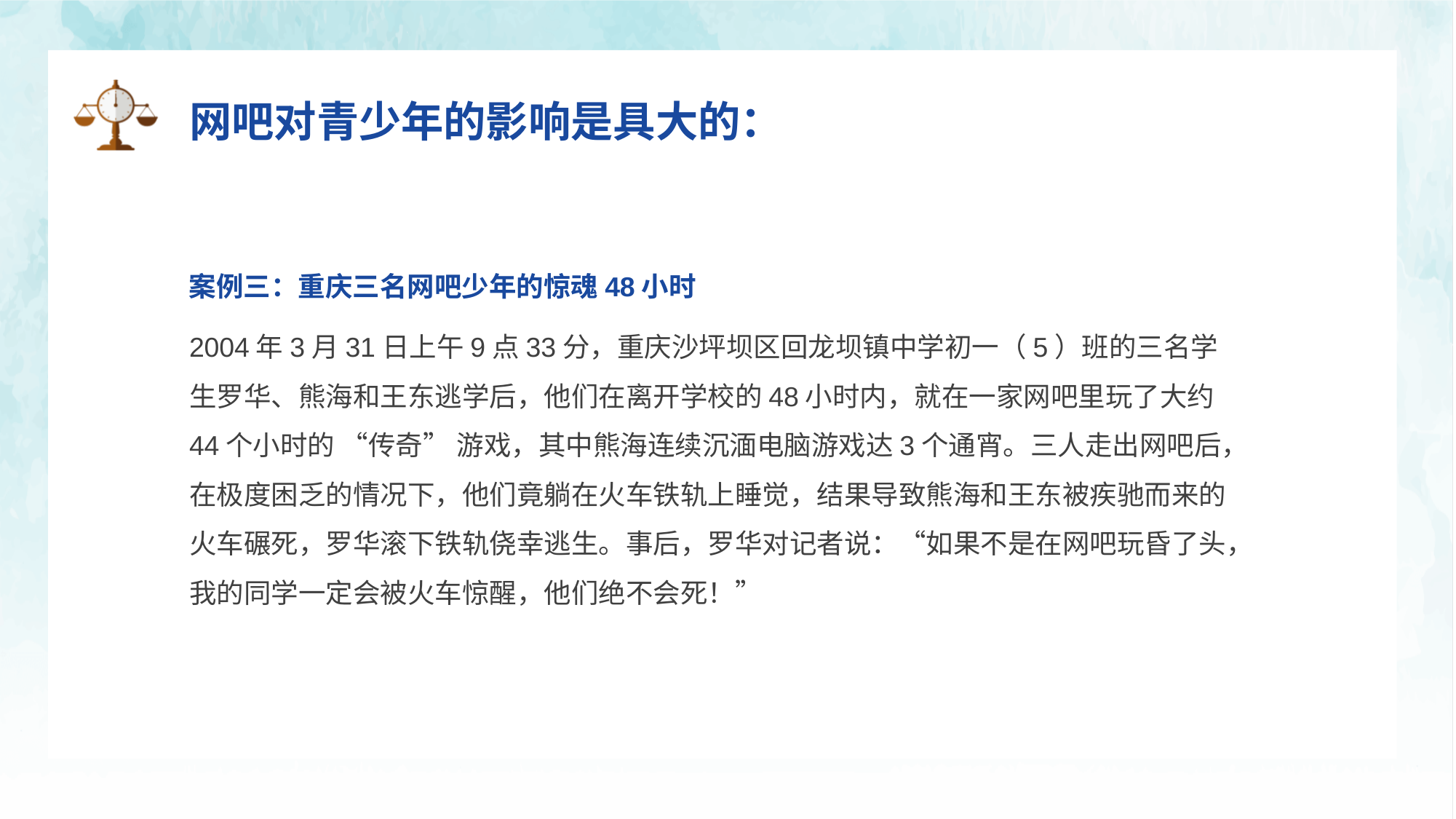

网吧对青少年的影响是具大的：
案例三：重庆三名网吧少年的惊魂48小时
2004年3月31日上午9点33分，重庆沙坪坝区回龙坝镇中学初一（5）班的三名学生罗华、熊海和王东逃学后，他们在离开学校的48小时内，就在一家网吧里玩了大约44个小时的 “传奇” 游戏，其中熊海连续沉湎电脑游戏达3个通宵。三人走出网吧后，在极度困乏的情况下，他们竟躺在火车铁轨上睡觉，结果导致熊海和王东被疾驰而来的火车碾死，罗华滚下铁轨侥幸逃生。事后，罗华对记者说：“如果不是在网吧玩昏了头，我的同学一定会被火车惊醒，他们绝不会死！”